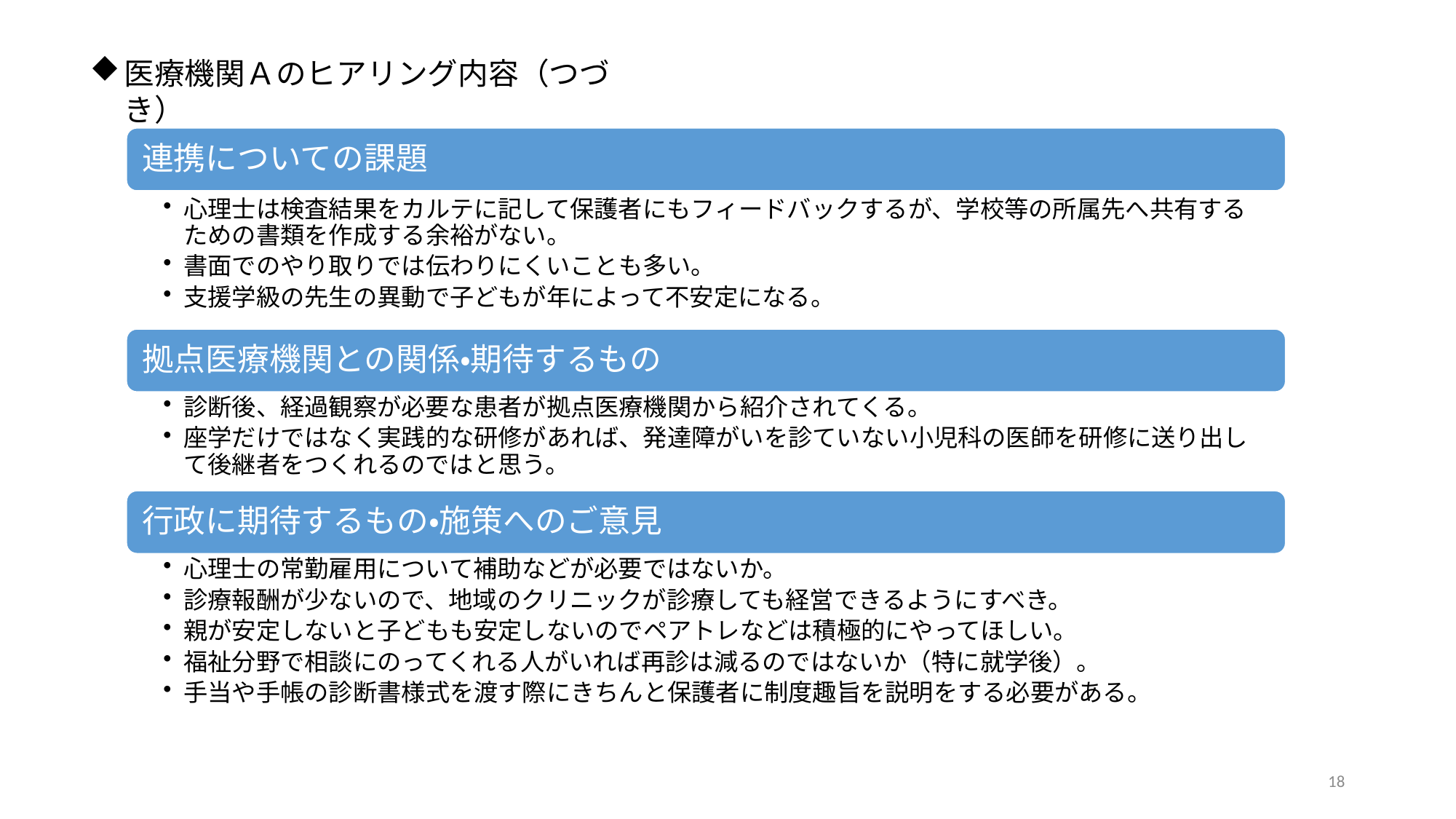

医療機関Ａのヒアリング内容（つづき）
連携についての課題
心理士は検査結果をカルテに記して保護者にもフィードバックするが、学校等の所属先へ共有するための書類を作成する余裕がない。
書面でのやり取りでは伝わりにくいことも多い。
支援学級の先生の異動で子どもが年によって不安定になる。
拠点医療機関との関係・期待するもの
診断後、経過観察が必要な患者が拠点医療機関から紹介されてくる。
座学だけではなく実践的な研修があれば、発達障がいを診ていない小児科の医師を研修に送り出して後継者をつくれるのではと思う。
行政に期待するもの・施策へのご意見
心理士の常勤雇用について補助などが必要ではないか。
診療報酬が少ないので、地域のクリニックが診療しても経営できるようにすべき。
親が安定しないと子どもも安定しないのでペアトレなどは積極的にやってほしい。
福祉分野で相談にのってくれる人がいれば再診は減るのではないか（特に就学後）。
手当や手帳の診断書様式を渡す際にきちんと保護者に制度趣旨を説明をする必要がある。
18